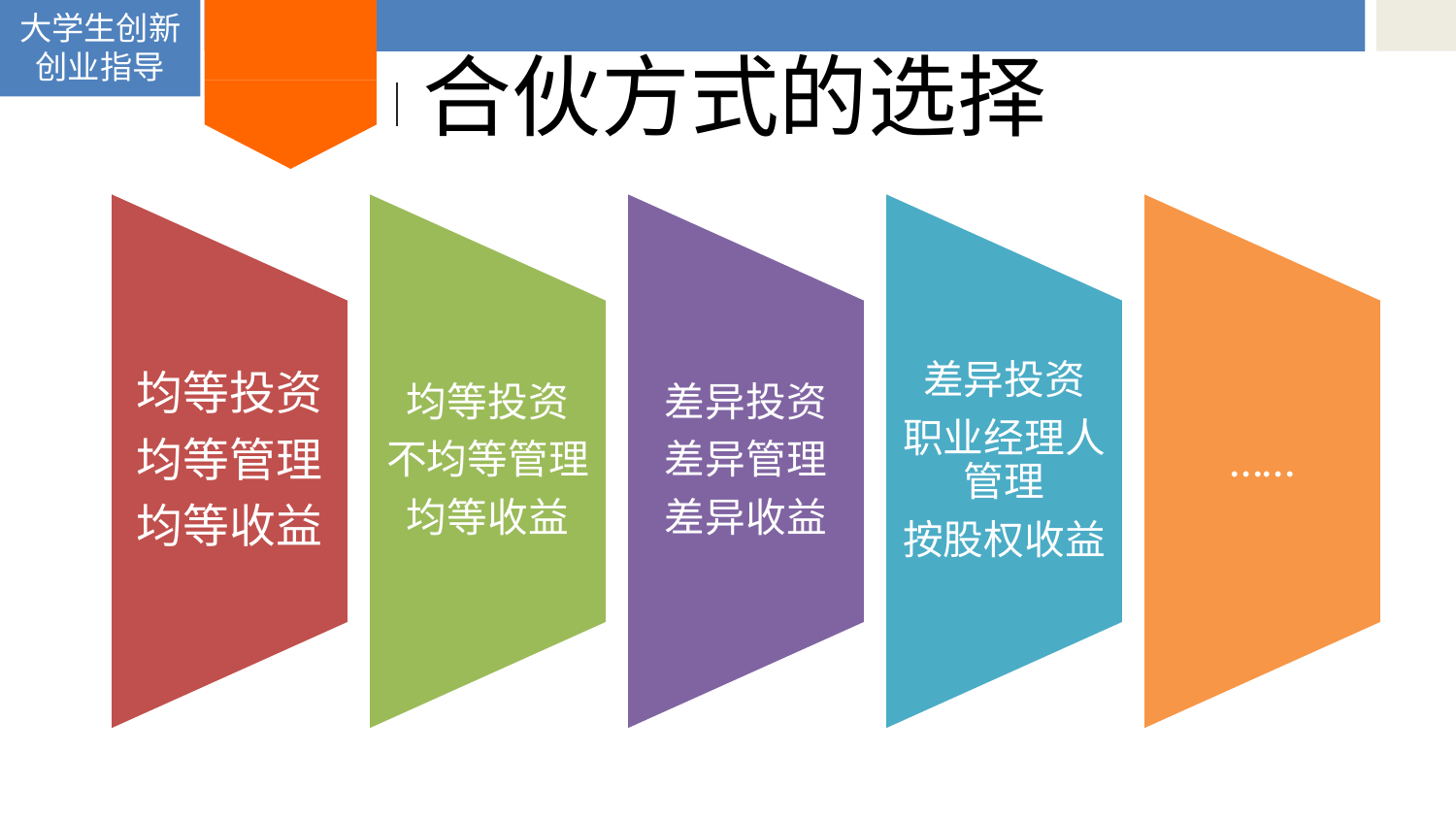

创新创业
13
大学生创新创业指导
# 合伙方式的选择
均等投资
均等管理
均等收益
均等投资
不均等管理
均等收益
差异投资
差异管理
差异收益
差异投资
职业经理人管理
按股权收益
……